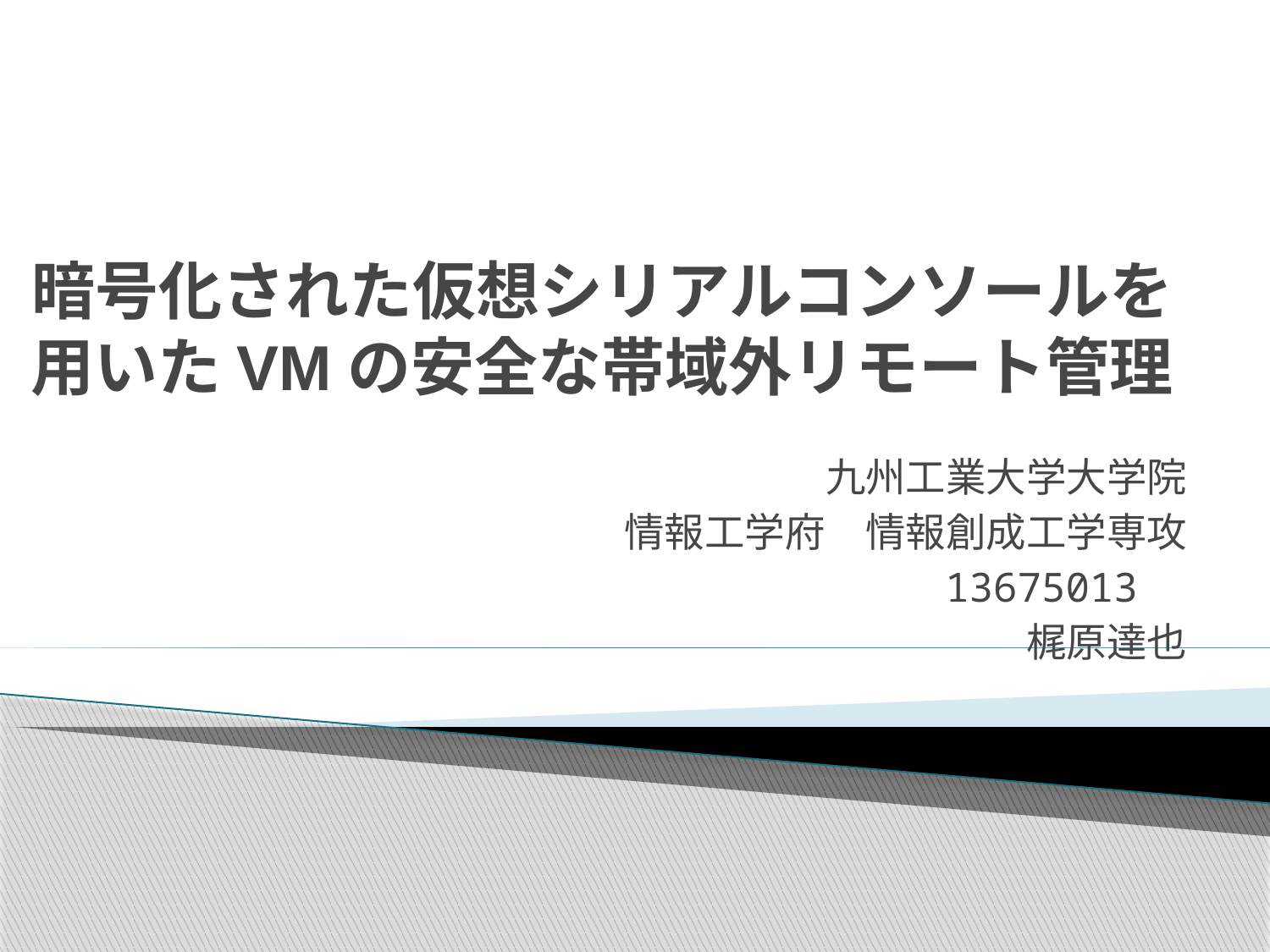

# 暗号化された仮想シリアルコンソールを 用いたVMの安全な帯域外リモート管理
九州工業大学大学院
情報工学府　情報創成工学専攻
13675013
 梶原達也